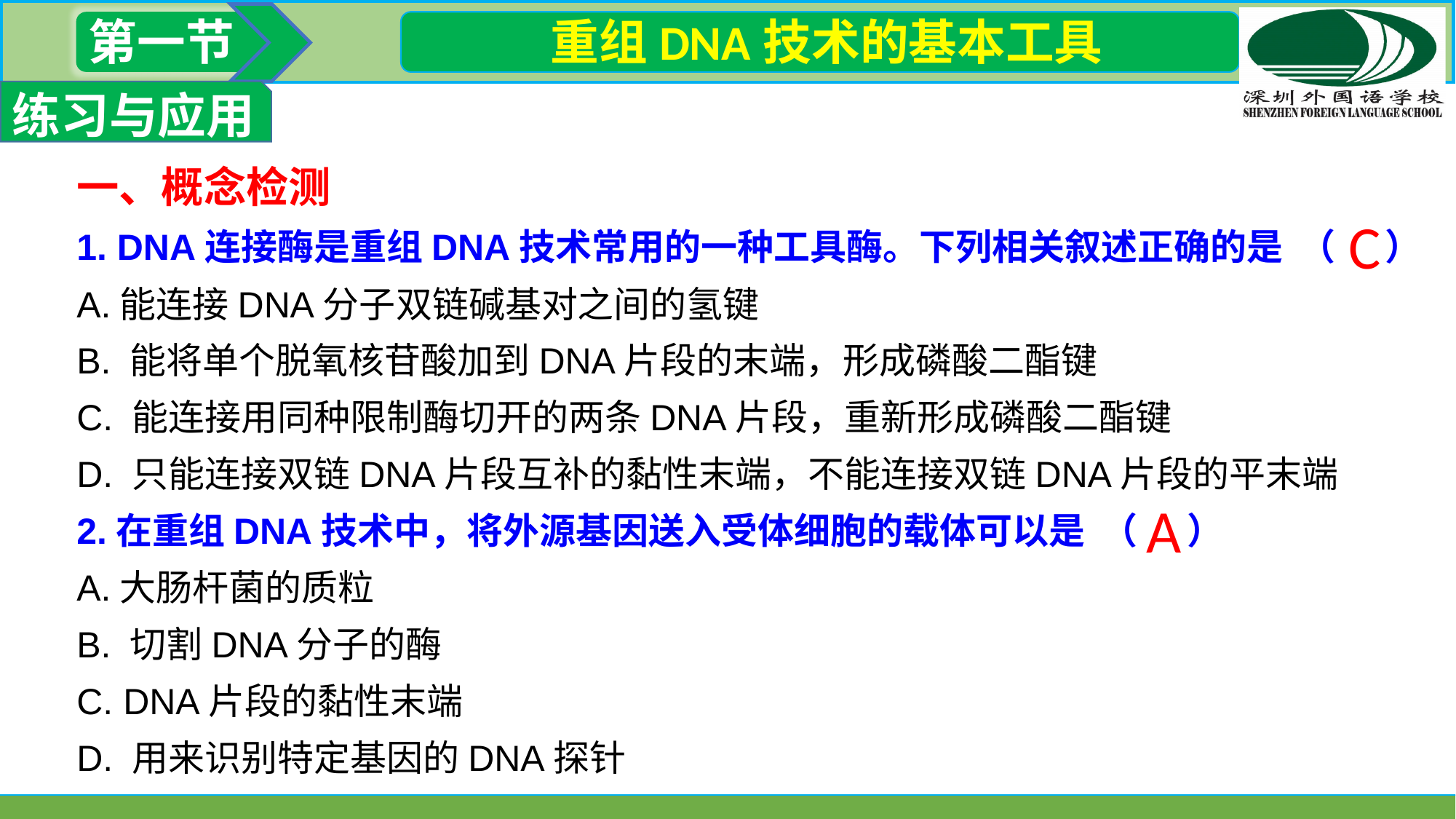

第一节
    重组DNA技术的基本工具
练习与应用
一、概念检测
1. DNA连接酶是重组DNA技术常用的一种工具酶。下列相关叙述正确的是  （      ）
A.能连接DNA分子双链碱基对之间的氢键
B. 能将单个脱氧核苷酸加到DNA片段的末端，形成磷酸二酯键
C. 能连接用同种限制酶切开的两条DNA片段，重新形成磷酸二酯键
D. 只能连接双链DNA片段互补的黏性末端，不能连接双链DNA片段的平末端
2.在重组DNA技术中，将外源基因送入受体细胞的载体可以是  （      ）
A.大肠杆菌的质粒
B. 切割DNA分子的酶
C. DNA片段的黏性末端
D. 用来识别特定基因的DNA探针
C
A